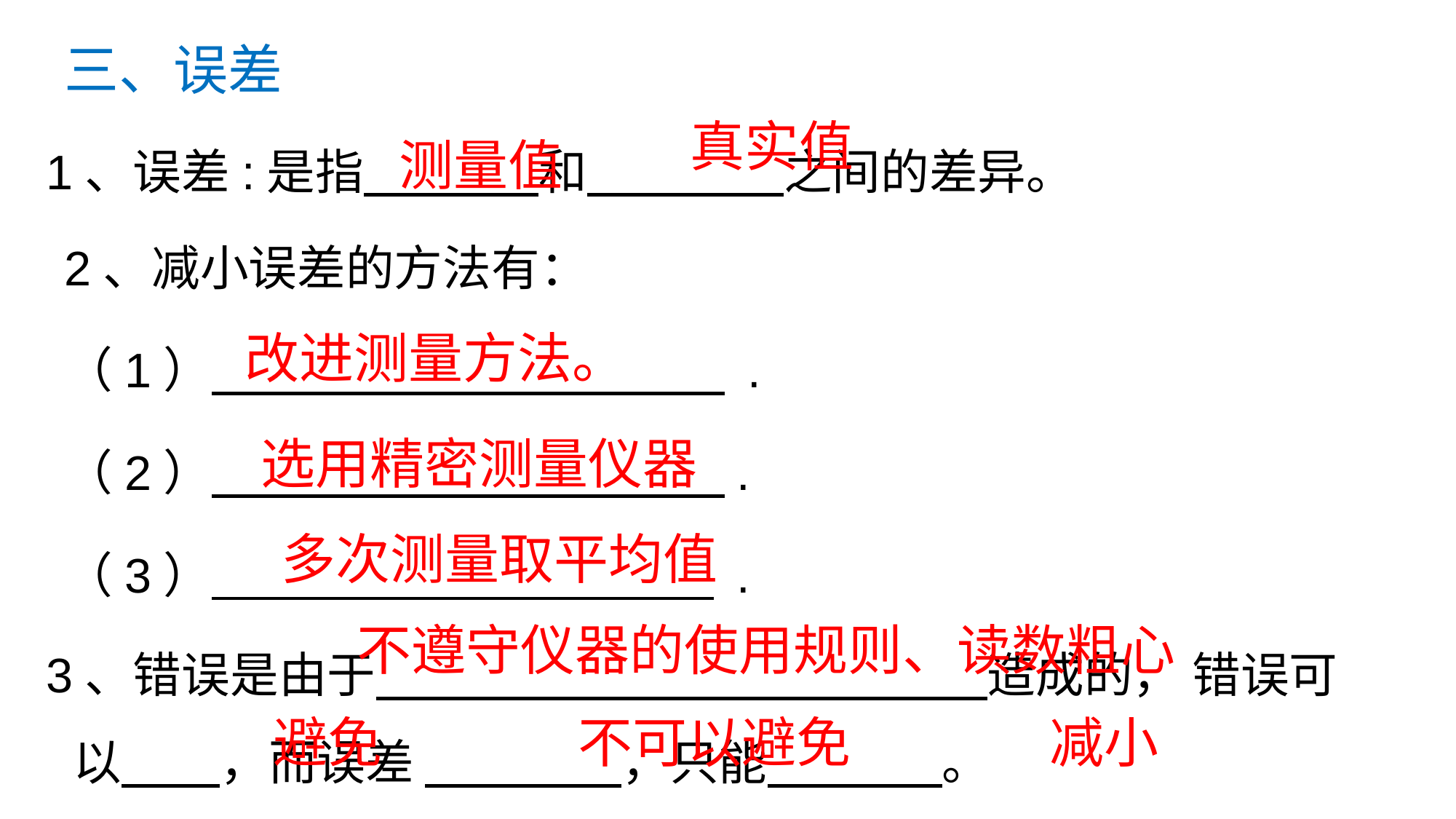

三、误差
1、误差:是指                和                  之间的差异。
真实值
测量值
2、减小误差的方法有：
（1）                                                .
（2）                                               .
（3）                                               .
改进测量方法。
选用精密测量仪器
多次测量取平均值
3、错误是由于                                                        造成的， 错误可以         ，而误差                   ，只能                。
不遵守仪器的使用规则、读数粗心
避免
不可以避免
减小